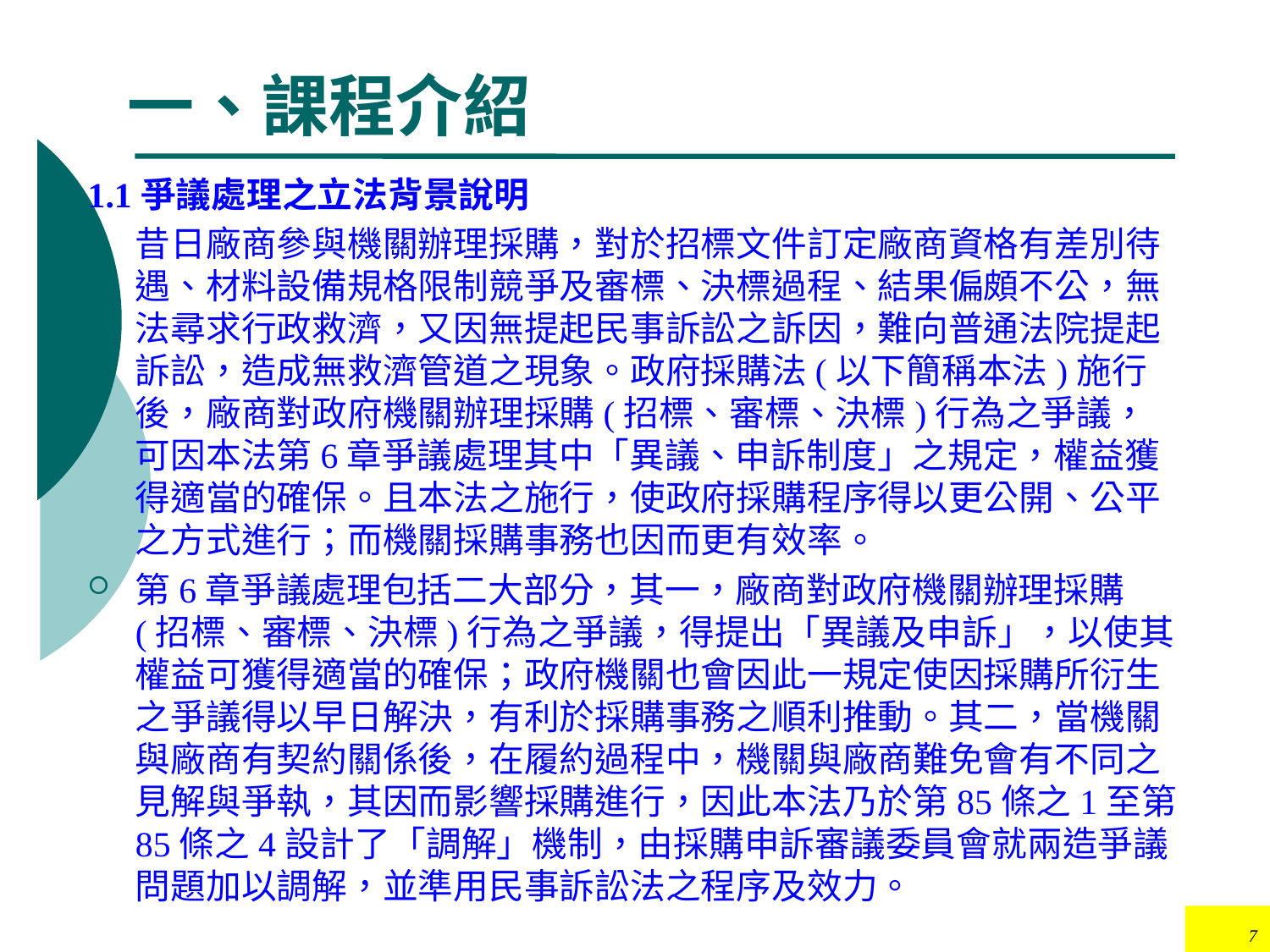

# 一、課程介紹
1.1爭議處理之立法背景說明
昔日廠商參與機關辦理採購，對於招標文件訂定廠商資格有差別待遇、材料設備規格限制競爭及審標、決標過程、結果偏頗不公，無法尋求行政救濟，又因無提起民事訴訟之訴因，難向普通法院提起訴訟，造成無救濟管道之現象。政府採購法(以下簡稱本法)施行後，廠商對政府機關辦理採購(招標、審標、決標)行為之爭議，可因本法第6章爭議處理其中「異議、申訴制度」之規定，權益獲得適當的確保。且本法之施行，使政府採購程序得以更公開、公平之方式進行；而機關採購事務也因而更有效率。
第6章爭議處理包括二大部分，其一，廠商對政府機關辦理採購(招標、審標、決標)行為之爭議，得提出「異議及申訴」，以使其權益可獲得適當的確保；政府機關也會因此一規定使因採購所衍生之爭議得以早日解決，有利於採購事務之順利推動。其二，當機關與廠商有契約關係後，在履約過程中，機關與廠商難免會有不同之見解與爭執，其因而影響採購進行，因此本法乃於第85條之1至第85條之4設計了「調解」機制，由採購申訴審議委員會就兩造爭議問題加以調解，並準用民事訴訟法之程序及效力。
7